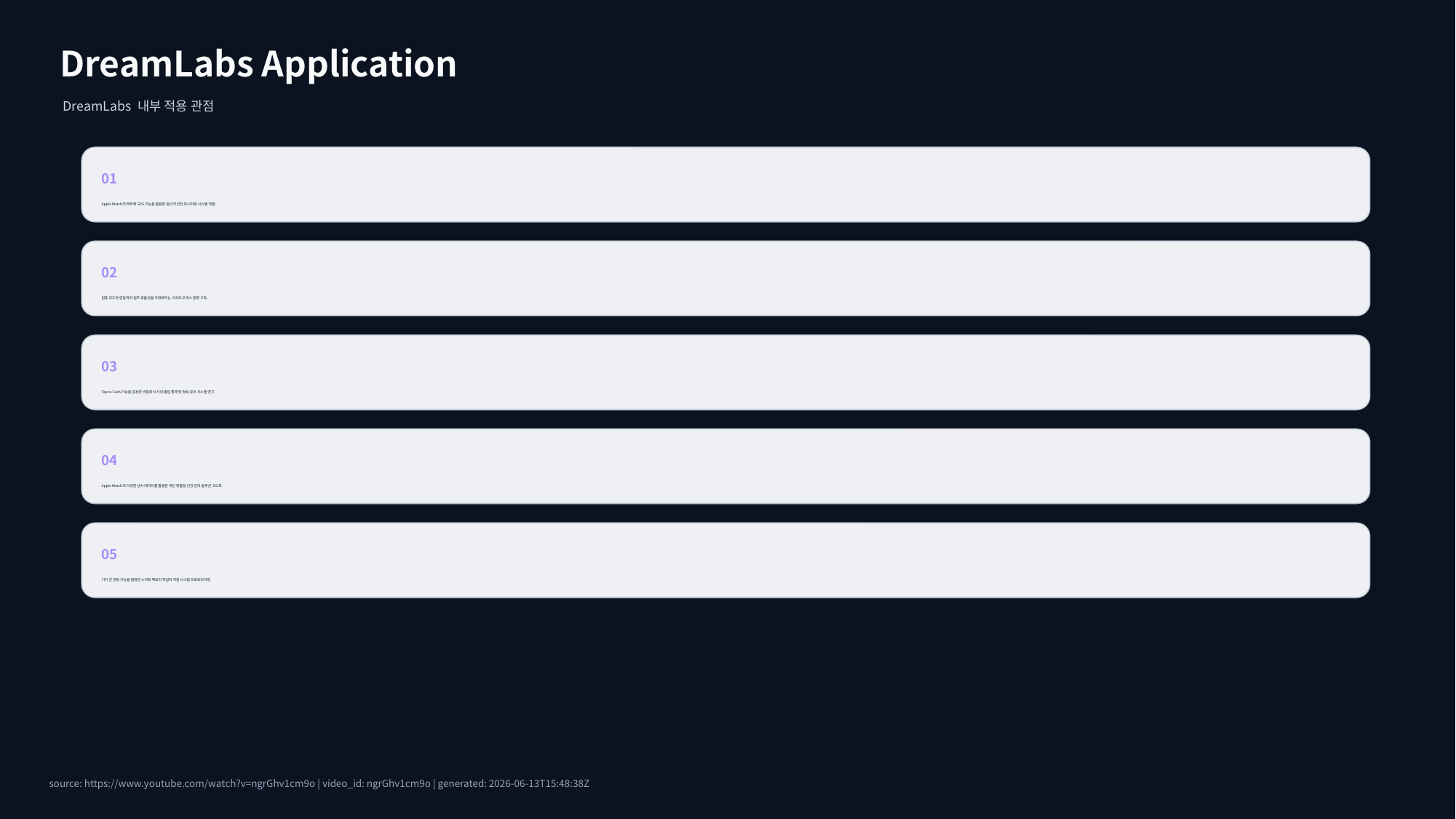

DreamLabs Application
DreamLabs 내부 적용 관점

01
Apple Watch의 백트랙 GPS 기능을 활용한 등산객 안전 모니터링 시스템 개발.

02
집중 모드와 연동하여 업무 효율성을 극대화하는 스마트 오피스 환경 구축.

03
Tap to Cash 기능을 응용한 비접촉식 사내 출입 통제 및 정보 공유 시스템 연구.

04
Apple Watch의 다양한 센서 데이터를 활용한 개인 맞춤형 건강 관리 솔루션 고도화.

05
기기 간 연동 기능을 활용한 스마트 팩토리 작업자 지원 시스템 프로토타이핑.
source: https://www.youtube.com/watch?v=ngrGhv1cm9o | video_id: ngrGhv1cm9o | generated: 2026-06-13T15:48:38Z